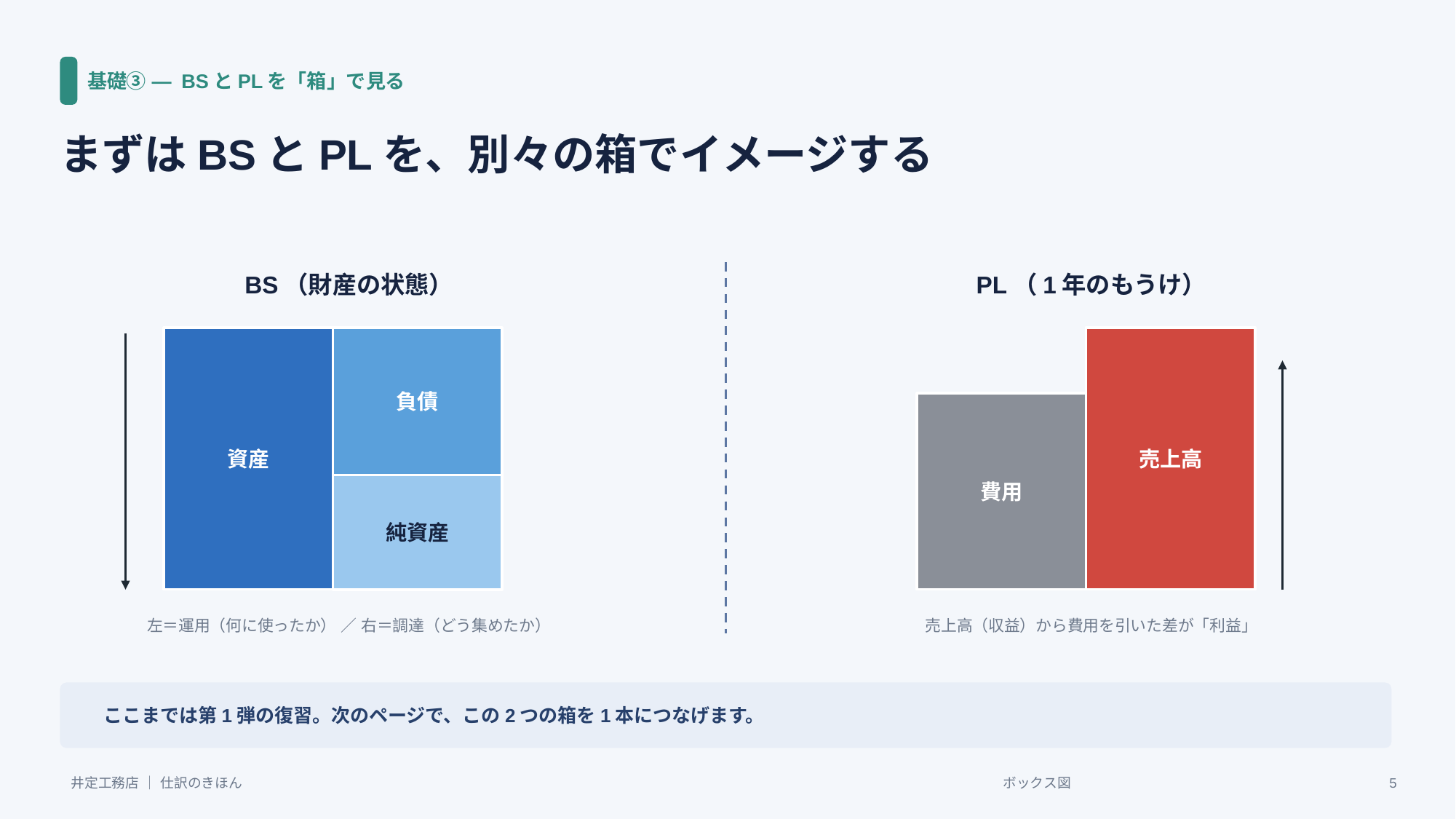

基礎③ ― BSとPLを「箱」で見る
まずはBSとPLを、別々の箱でイメージする
BS（財産の状態）
PL（1年のもうけ）

資産

負債

売上高

費用

純資産
左＝運用（何に使ったか） ／ 右＝調達（どう集めたか）
売上高（収益）から費用を引いた差が「利益」

ここまでは第1弾の復習。次のページで、この2つの箱を1本につなげます。
井定工務店 ｜ 仕訳のきほん
ボックス図
5